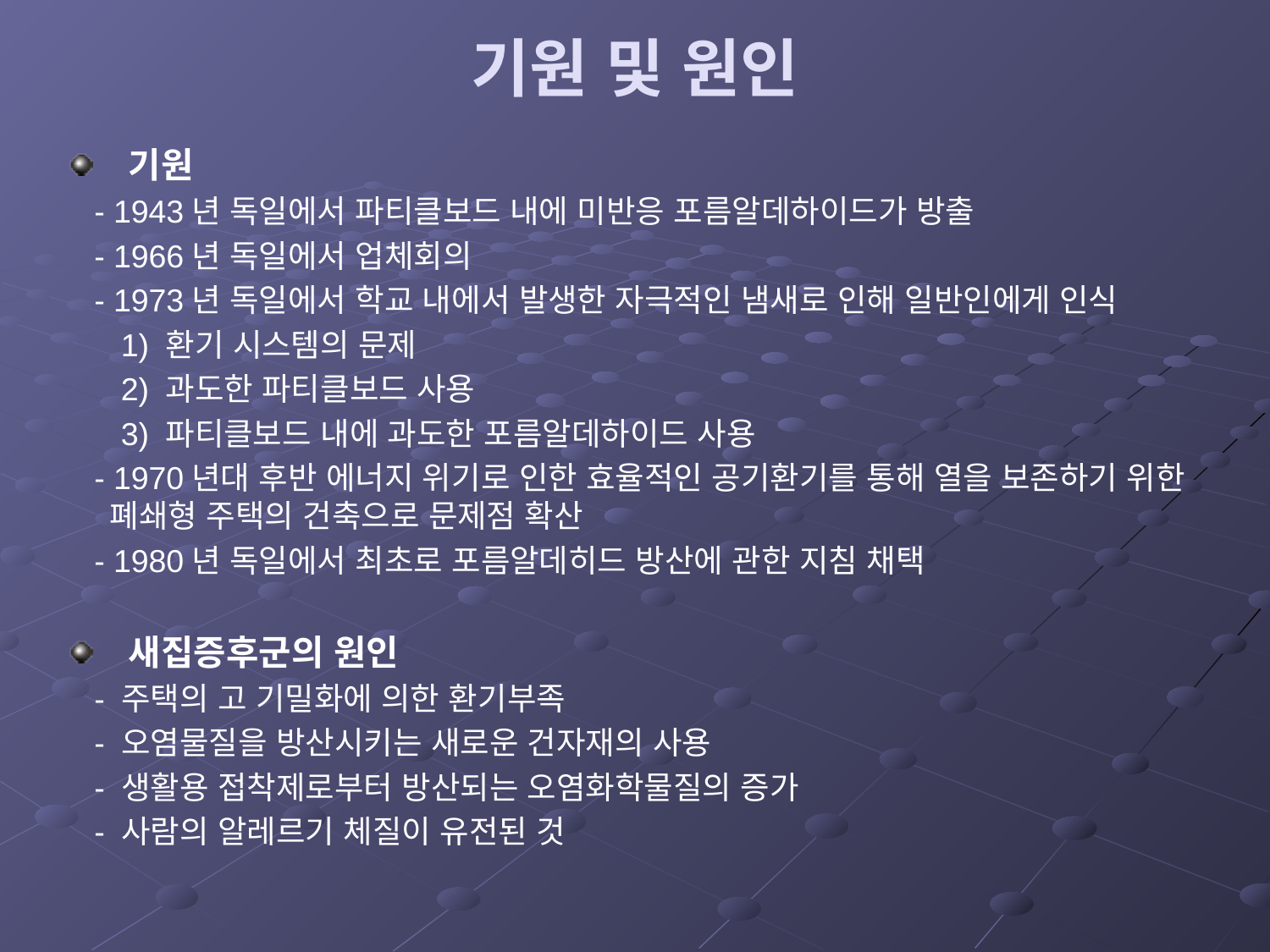

# 기원 및 원인
 기원
   - 1943년 독일에서 파티클보드 내에 미반응 포름알데하이드가 방출
   - 1966년 독일에서 업체회의
   - 1973년 독일에서 학교 내에서 발생한 자극적인 냄새로 인해 일반인에게 인식
      1) 환기 시스템의 문제
      2) 과도한 파티클보드 사용
      3) 파티클보드 내에 과도한 포름알데하이드 사용
   - 1970년대 후반 에너지 위기로 인한 효율적인 공기환기를 통해 열을 보존하기 위한 폐쇄형 주택의 건축으로 문제점 확산
   - 1980년 독일에서 최초로 포름알데히드 방산에 관한 지침 채택

 새집증후군의 원인
   - 주택의 고 기밀화에 의한 환기부족
   - 오염물질을 방산시키는 새로운 건자재의 사용
   - 생활용 접착제로부터 방산되는 오염화학물질의 증가
   - 사람의 알레르기 체질이 유전된 것